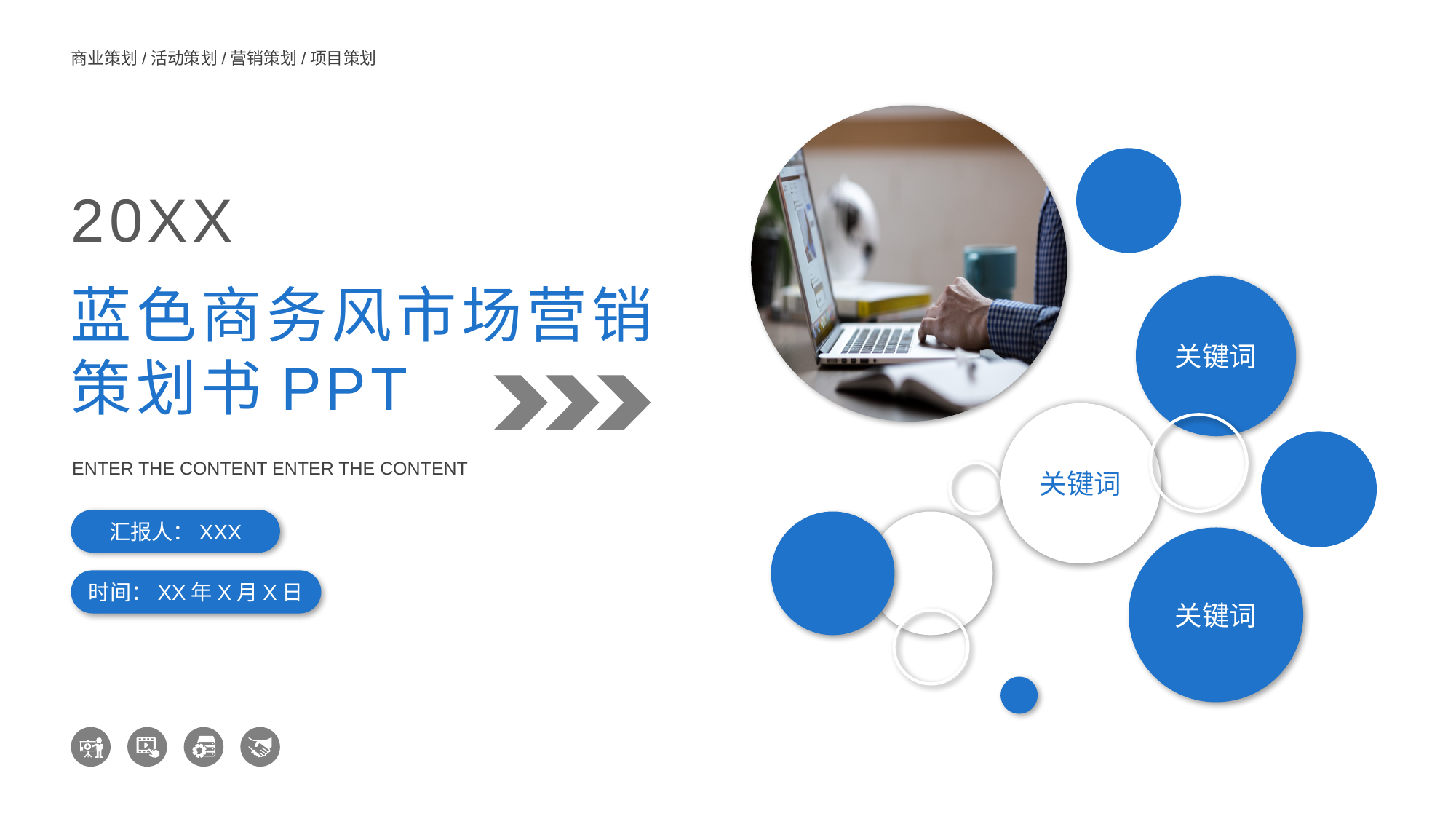

商业策划/活动策划/营销策划/项目策划

20XX
蓝色商务风市场营销策划书PPT
关键词

关键词

ENTER THE CONTENT ENTER THE CONTENT

汇报人：XXX

关键词
时间：XX年X月X日